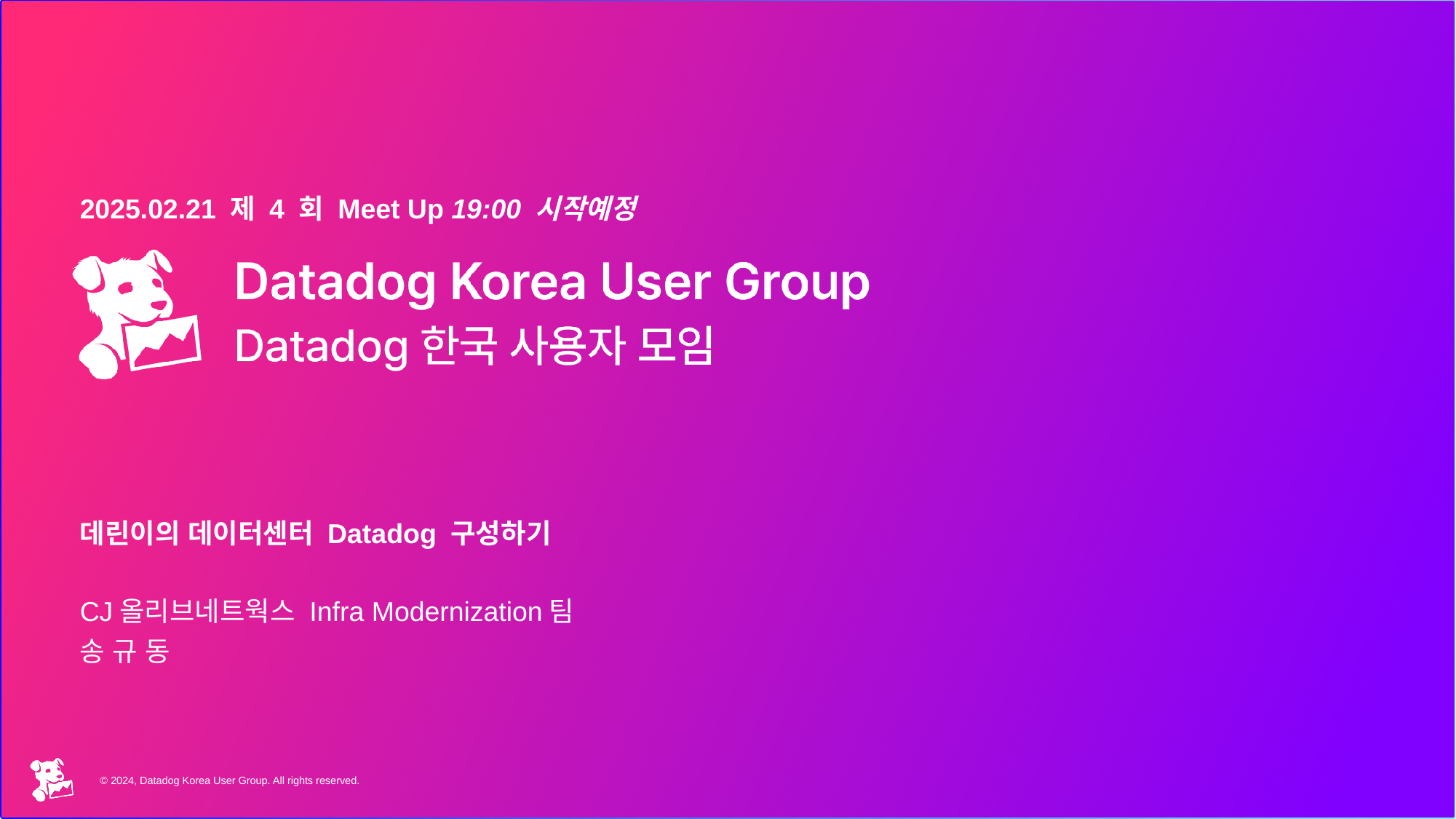

#
2025.02.21 제 4 회 Meet Up 19:00 시작예정
데린이의 데이터센터 Datadog 구성하기

CJ올리브네트웍스 Infra Modernization팀
송 규 동